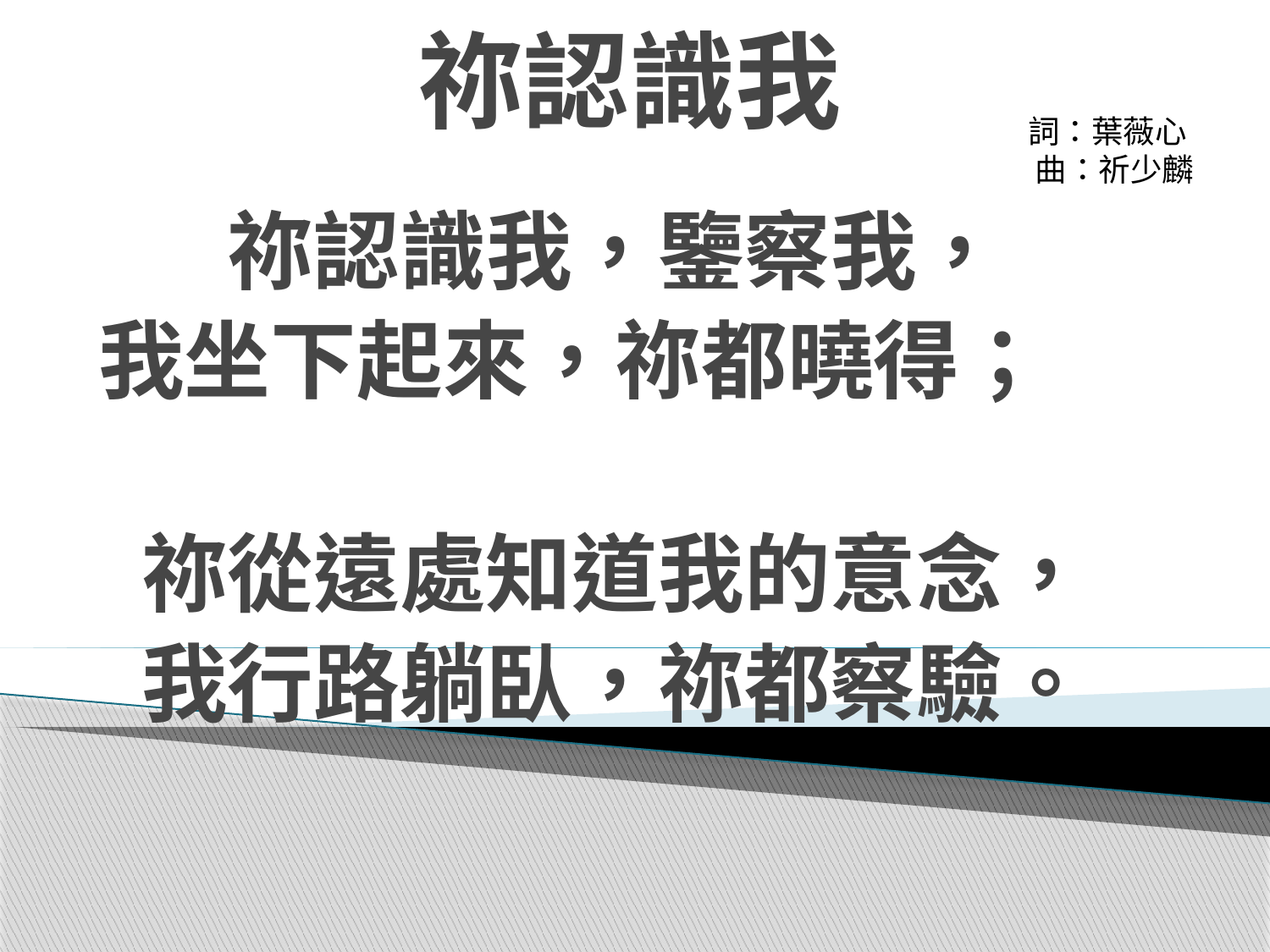

# 祢認識我
詞：葉薇心
曲：祈少麟
祢認識我，鑒察我，
我坐下起來，祢都曉得；
祢從遠處知道我的意念，
我行路躺臥，祢都察驗。